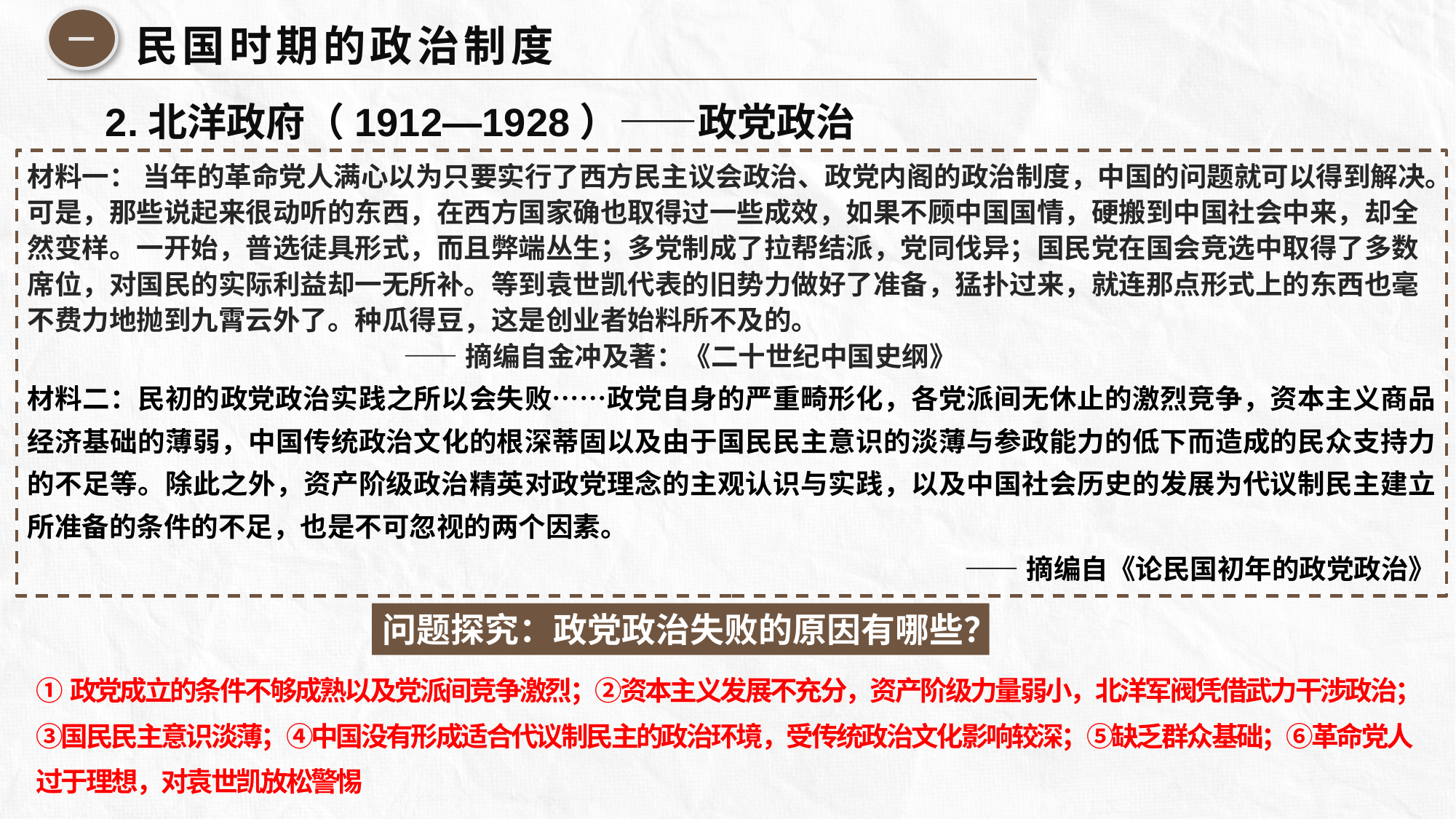

一
民国时期的政治制度
2.北洋政府（1912—1928）——政党政治
材料一： 当年的革命党人满心以为只要实行了西方民主议会政治、政党内阁的政治制度，中国的问题就可以得到解决。可是，那些说起来很动听的东西，在西方国家确也取得过一些成效，如果不顾中国国情，硬搬到中国社会中来，却全然变样。一开始，普选徒具形式，而且弊端丛生；多党制成了拉帮结派，党同伐异；国民党在国会竞选中取得了多数席位，对国民的实际利益却一无所补。等到袁世凯代表的旧势力做好了准备，猛扑过来，就连那点形式上的东西也毫不费力地抛到九霄云外了。种瓜得豆，这是创业者始料所不及的。
                                                             ——摘编自金冲及著：《二十世纪中国史纲》
材料二：民初的政党政治实践之所以会失败……政党自身的严重畸形化，各党派间无休止的激烈竞争，资本主义商品经济基础的薄弱，中国传统政治文化的根深蒂固以及由于国民民主意识的淡薄与参政能力的低下而造成的民众支持力的不足等。除此之外，资产阶级政治精英对政党理念的主观认识与实践，以及中国社会历史的发展为代议制民主建立所准备的条件的不足，也是不可忽视的两个因素。
                                       ——摘编自《论民国初年的政党政治》
问题探究：政党政治失败的原因有哪些？
①政党成立的条件不够成熟以及党派间竞争激烈；②资本主义发展不充分，资产阶级力量弱小，北洋军阀凭借武力干涉政治；③国民民主意识淡薄；④中国没有形成适合代议制民主的政治环境，受传统政治文化影响较深；⑤缺乏群众基础；⑥革命党人过于理想，对袁世凯放松警惕